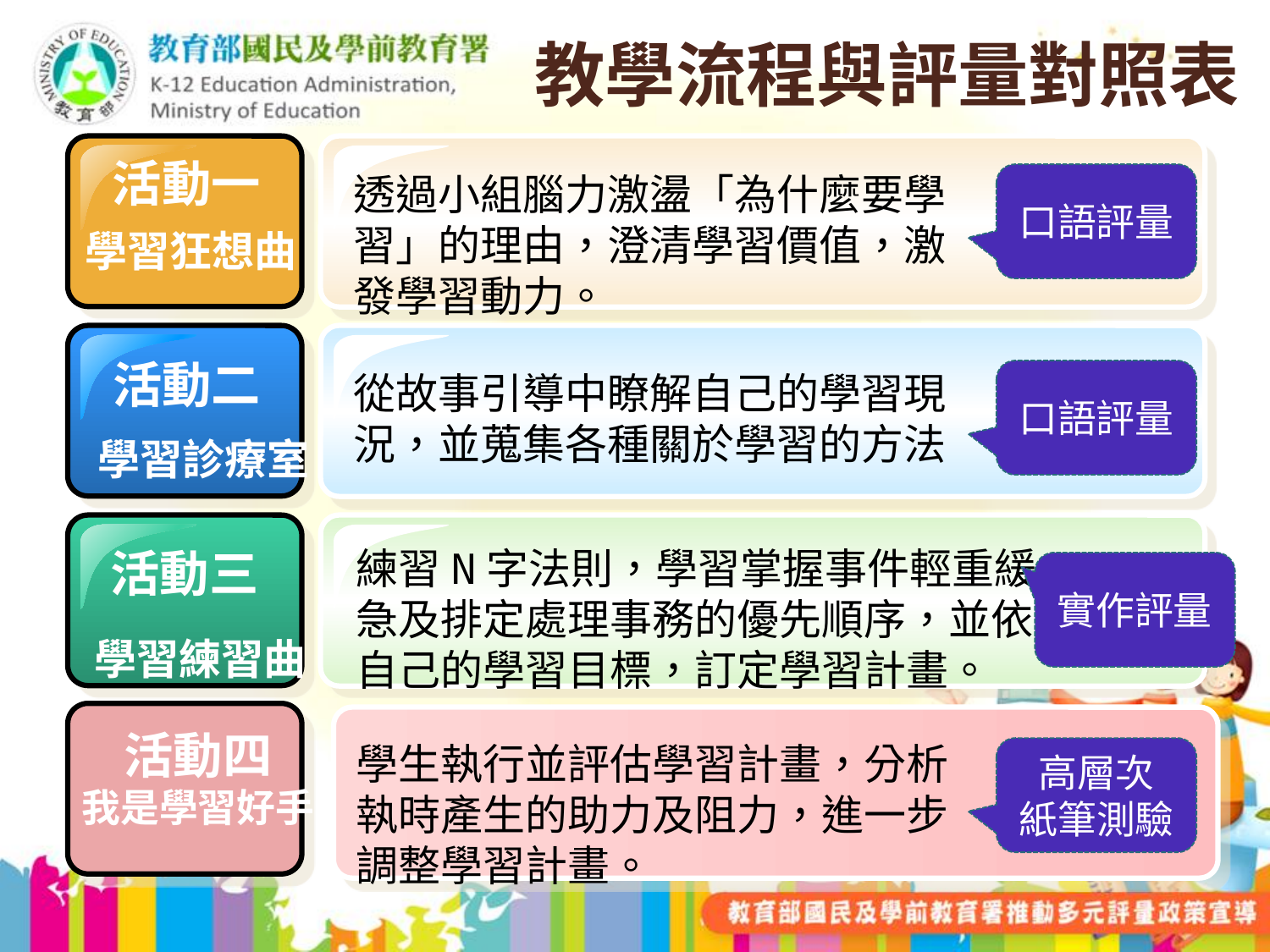

# 教學流程與評量對照表

活動一

活動二

活動三
學習狂想曲

透過小組腦力激盪「為什麼要學習」的理由，澄清學習價值，激發學習動力。
口語評量
從故事引導中瞭解自己的學習現況，並蒐集各種關於學習的方法
口語評量
學習診療室
練習N字法則，學習掌握事件輕重緩急及排定處理事務的優先順序，並依自己的學習目標，訂定學習計畫。
實作評量
學習練習曲
活動四
我是學習好手

學生執行並評估學習計畫，分析執時產生的助力及阻力，進一步調整學習計畫。
高層次
紙筆測驗